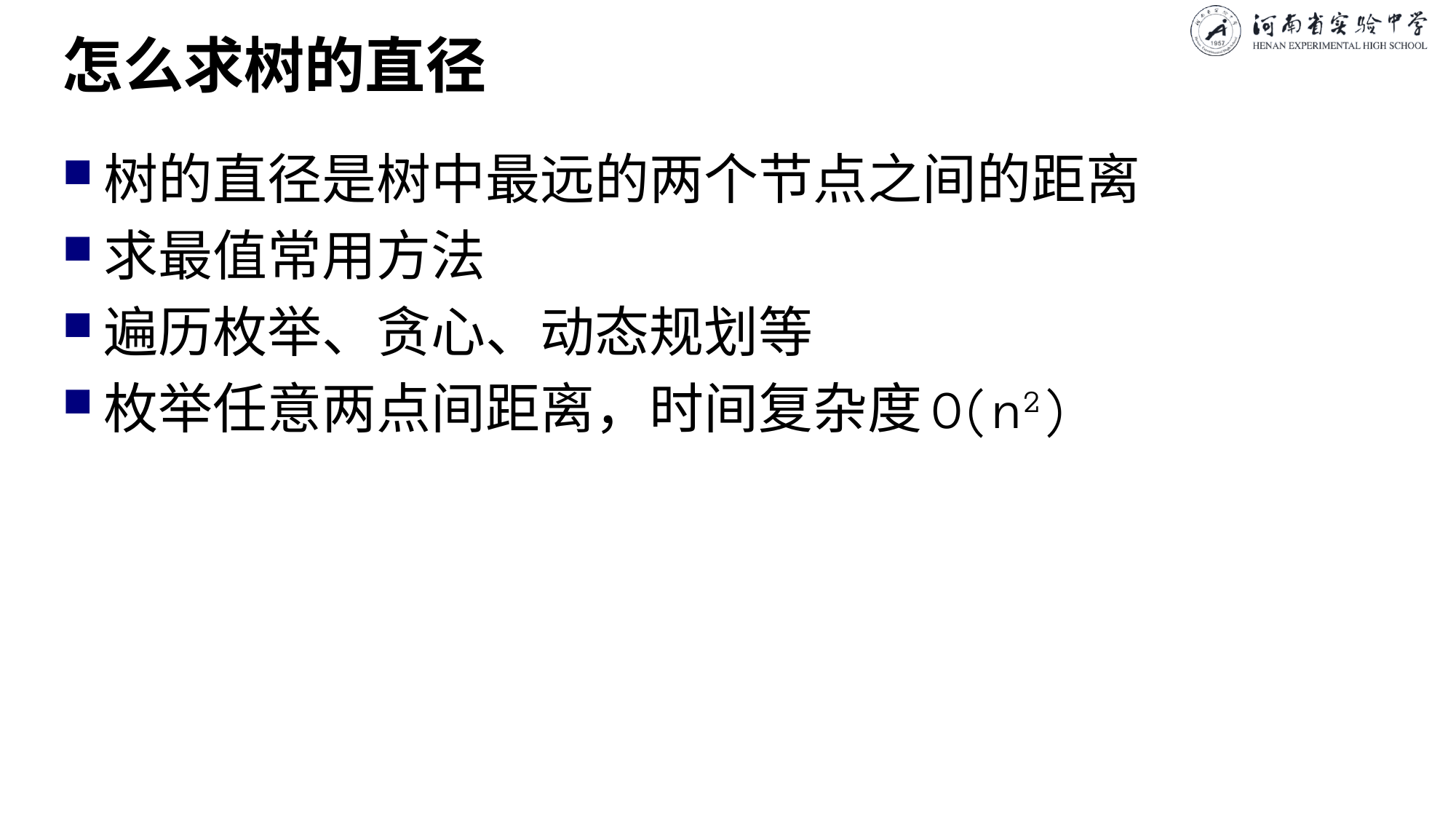

# 怎么求树的直径
树的直径是树中最远的两个节点之间的距离
求最值常用方法
遍历枚举、贪心、动态规划等
枚举任意两点间距离，时间复杂度O(n2)